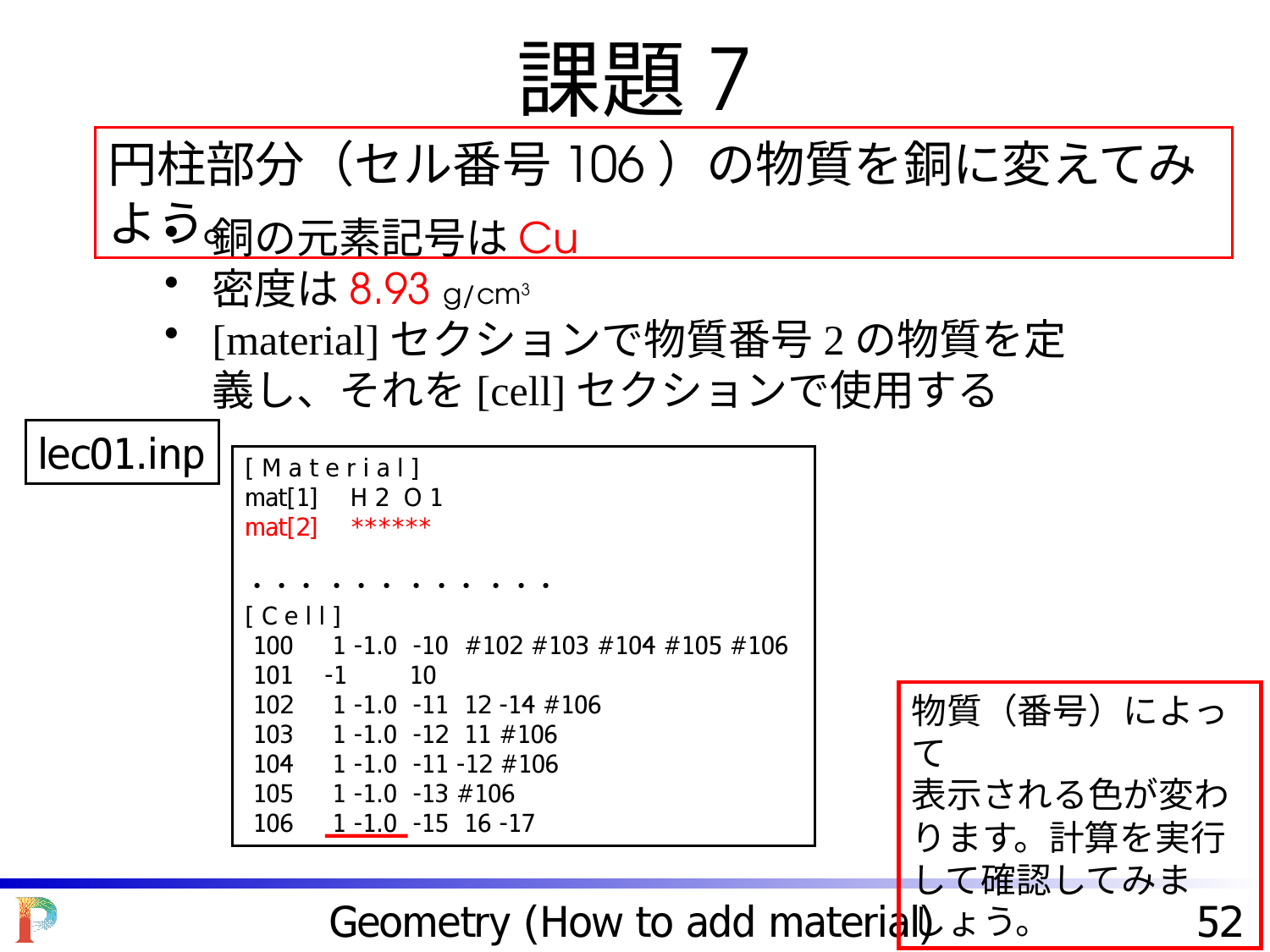

課題7
円柱部分（セル番号106）の物質を銅に変えてみよう。
銅の元素記号はCu
密度は8.93 g/cm3
[material]セクションで物質番号2の物質を定義し、それを[cell]セクションで使用する
lec01.inp
[ M a t e r i a l ]
mat[1]    H 2  O 1
mat[2]    ******

・・・ ・・・ ・・・ ・・・
[ C e l l ]
 100     1 -1.0  -10  #102 #103 #104 #105 #106
 101    -1        10
 102     1 -1.0  -11  12 -14 #106
 103     1 -1.0  -12  11 #106
 104     1 -1.0  -11 -12 #106
 105     1 -1.0  -13 #106
 106     1 -1.0  -15  16 -17
物質（番号）によって
表示される色が変わります。計算を実行して確認してみましょう。

Geometry (How to add material)